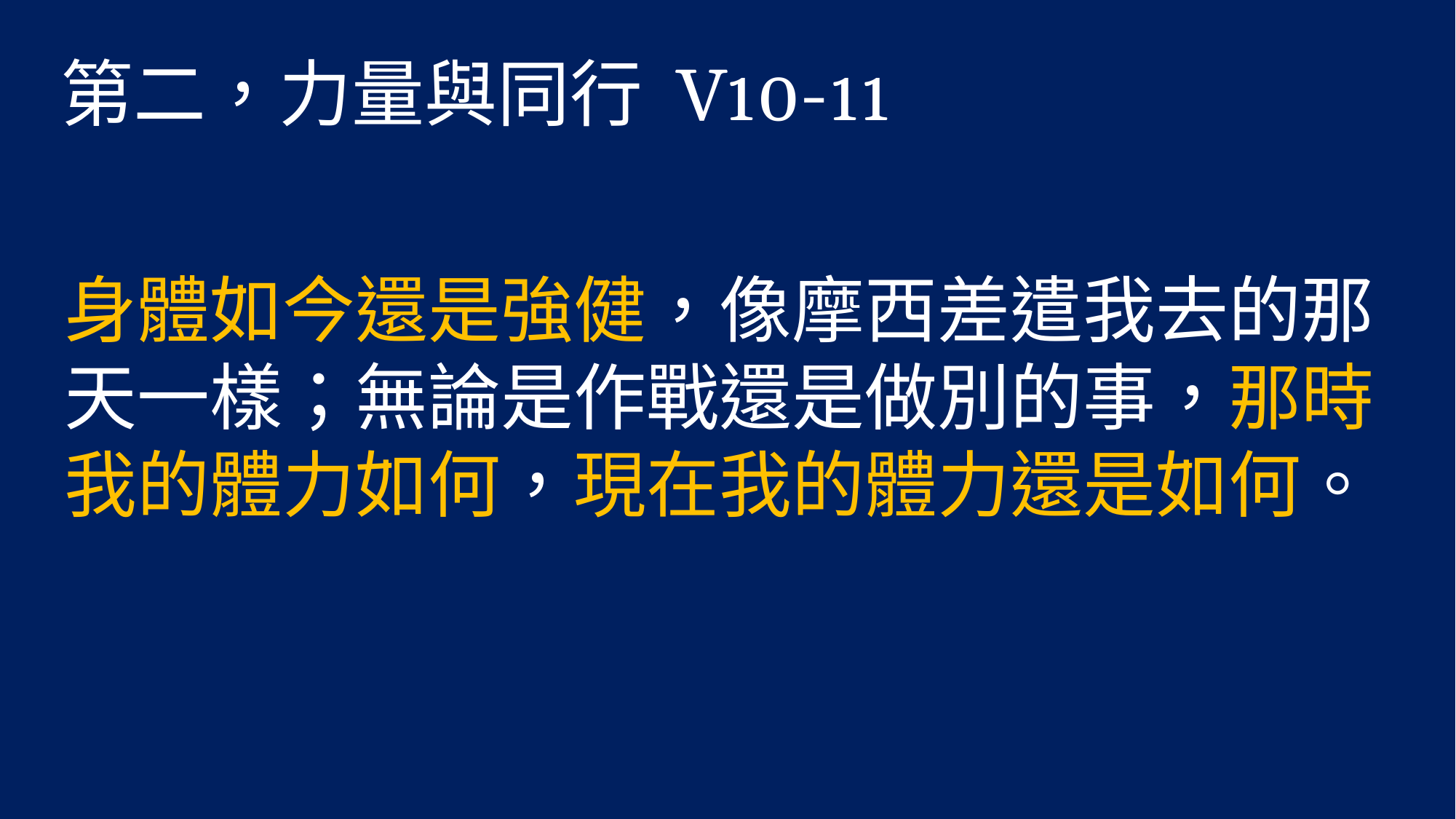

第二，力量與同行 V10-11
身體如今還是強健，像摩西差遣我去的那天一樣；無論是作戰還是做別的事，那時我的體力如何，現在我的體力還是如何。